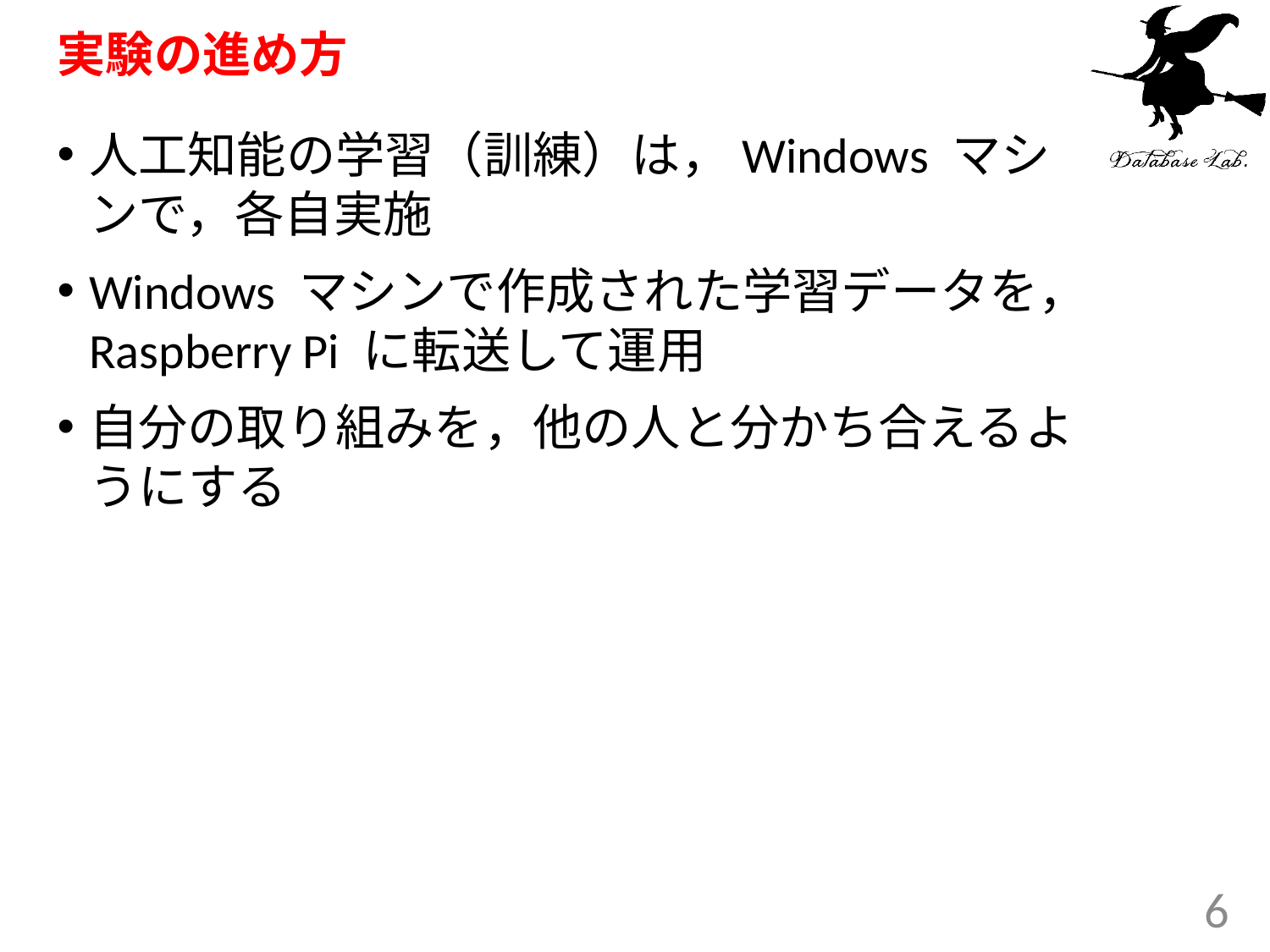

# 実験の進め方
人工知能の学習（訓練）は，Windows マシンで，各自実施
Windows マシンで作成された学習データを，Raspberry Pi に転送して運用
自分の取り組みを，他の人と分かち合えるようにする

6